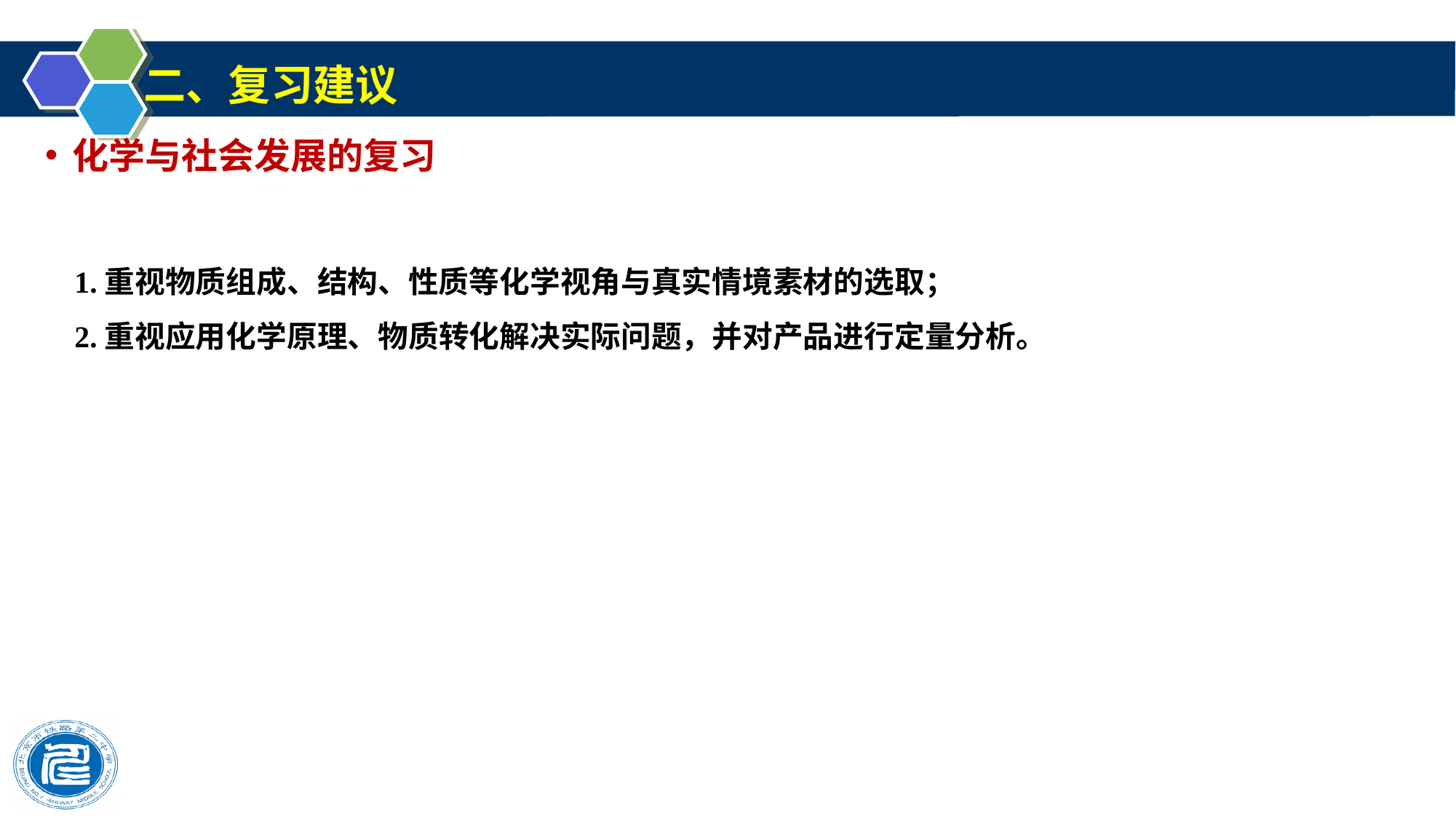

二、复习建议
化学与社会发展的复习
1.重视物质组成、结构、性质等化学视角与真实情境素材的选取；
2.重视应用化学原理、物质转化解决实际问题，并对产品进行定量分析。